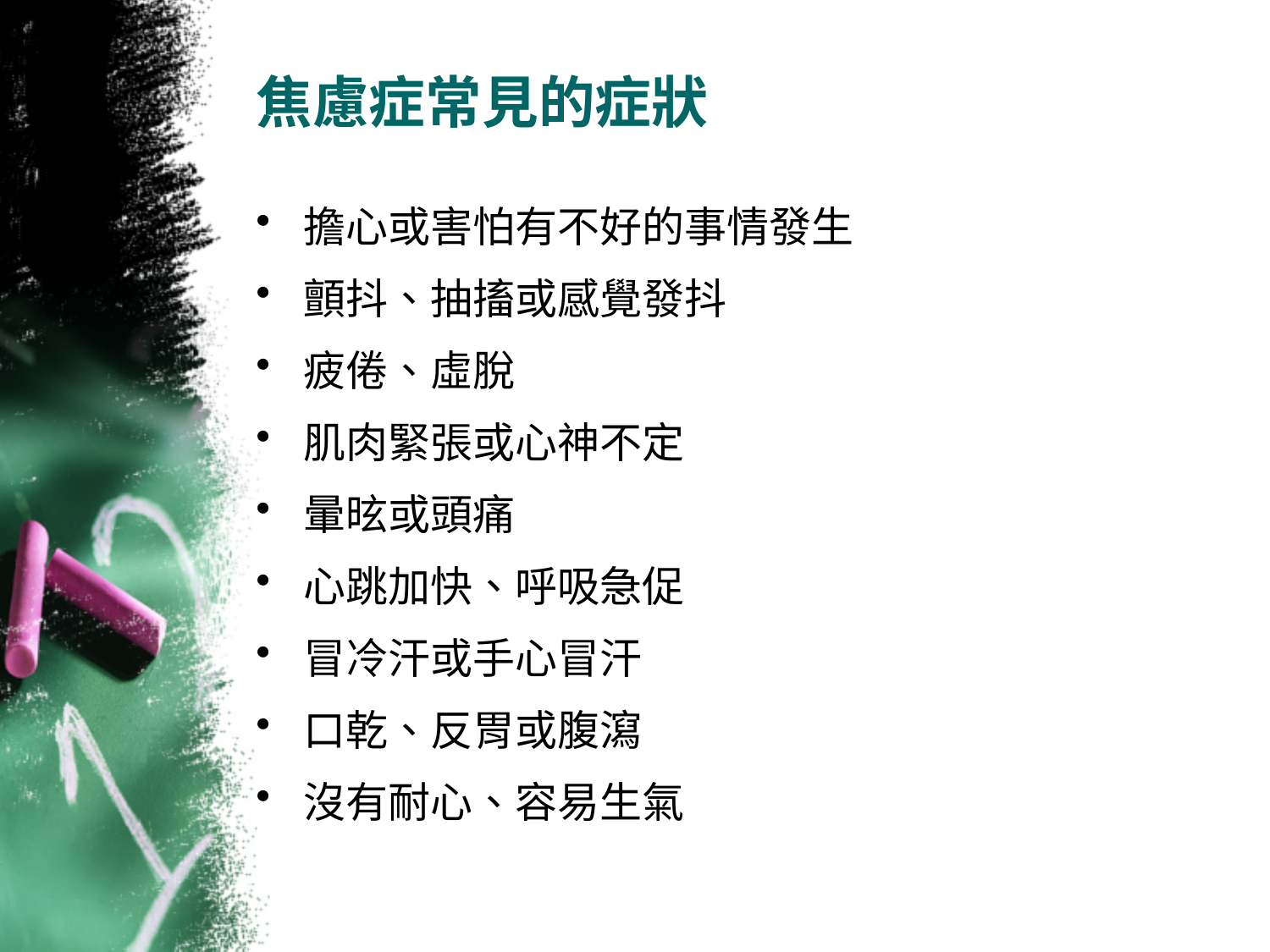

# 焦慮症常見的症狀
擔心或害怕有不好的事情發生
顫抖、抽搐或感覺發抖
疲倦、虛脫
肌肉緊張或心神不定
暈昡或頭痛
心跳加快、呼吸急促
冒冷汗或手心冒汗
口乾、反胃或腹瀉
沒有耐心、容易生氣